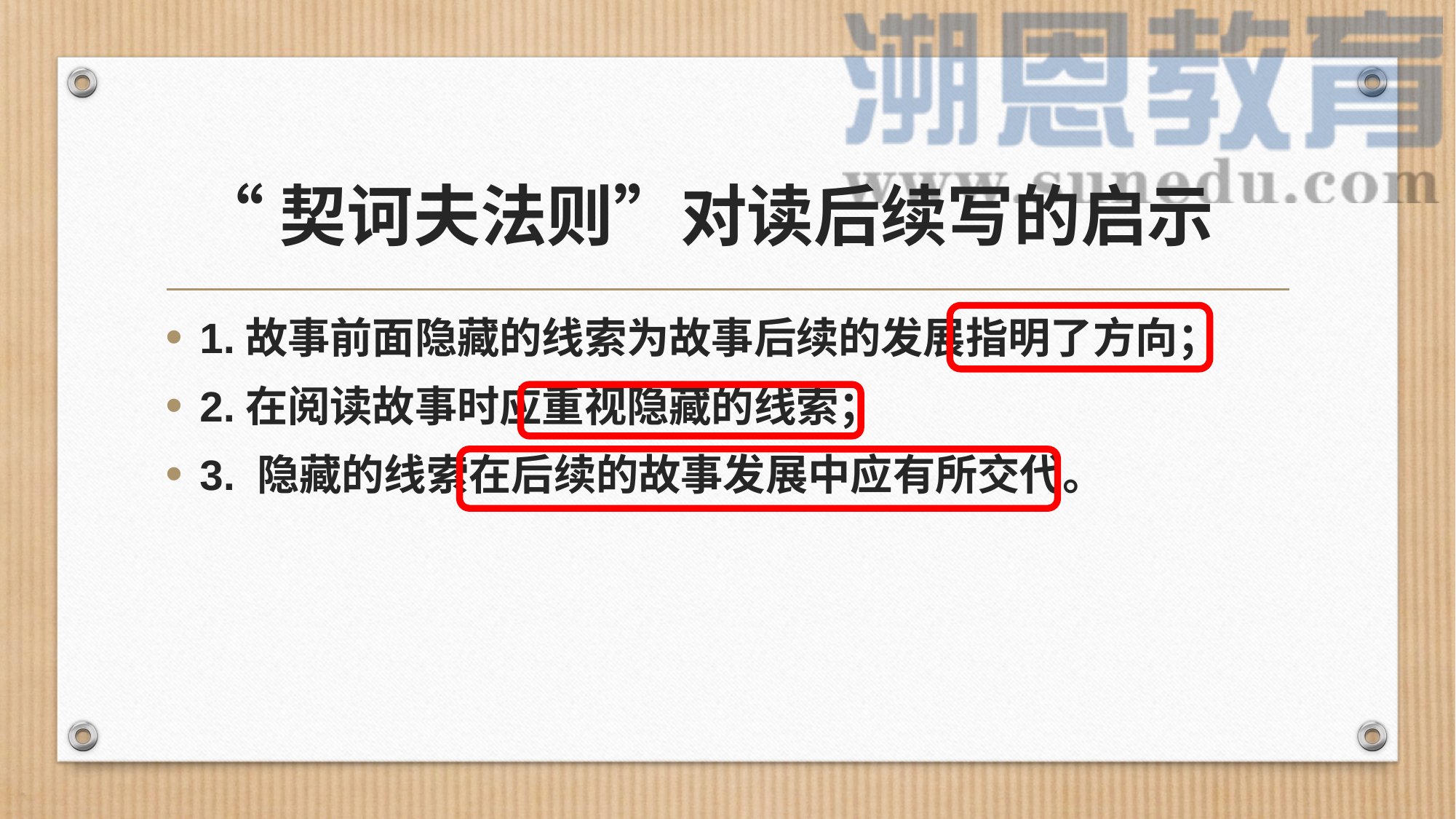

# “契诃夫法则”对读后续写的启示
1.故事前面隐藏的线索为故事后续的发展指明了方向；
2.在阅读故事时应重视隐藏的线索；
3. 隐藏的线索在后续的故事发展中应有所交代。